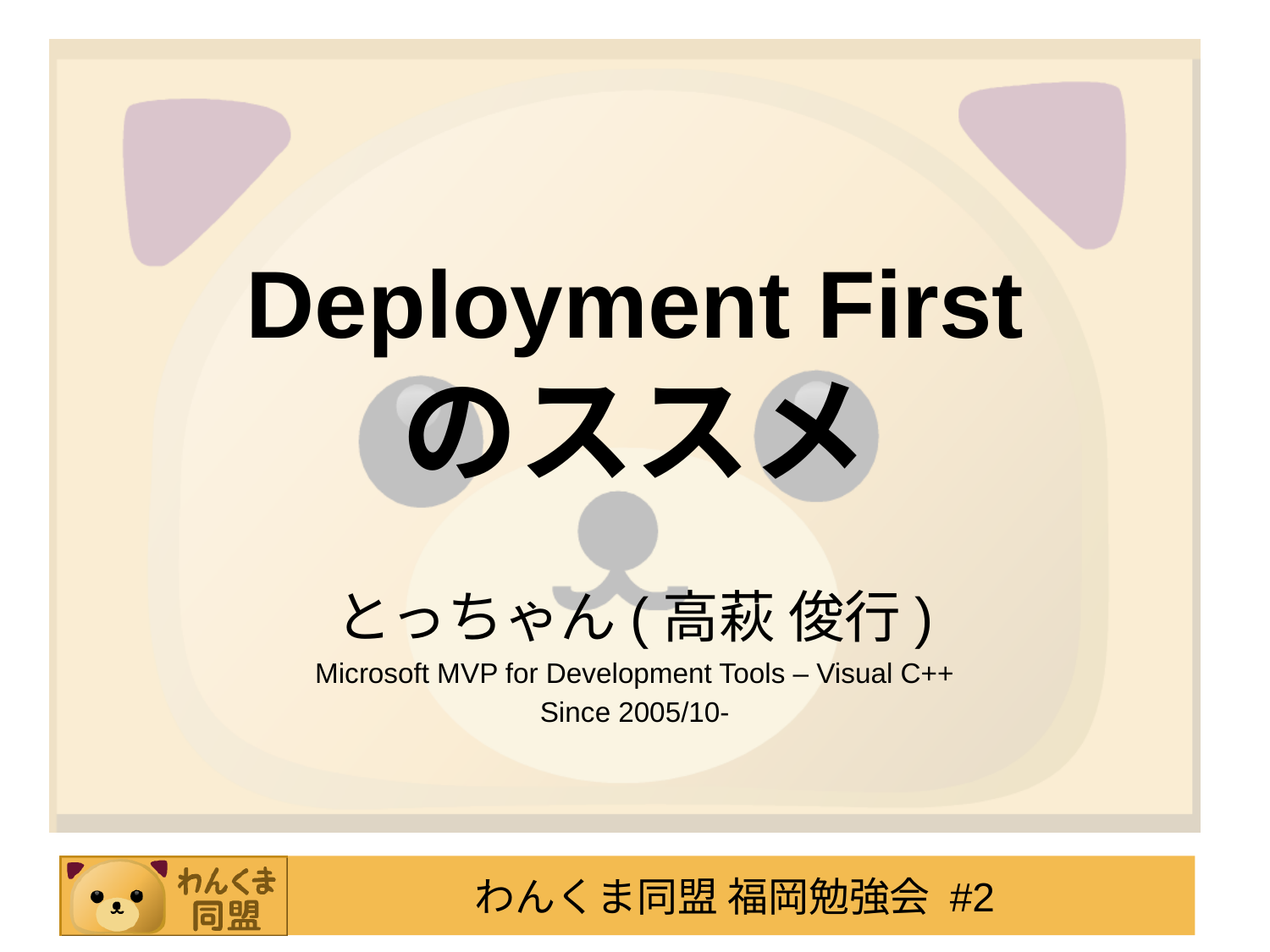

# Deployment First のススメ
とっちゃん(高萩 俊行)
Microsoft MVP for Development Tools – Visual C++
Since 2005/10-